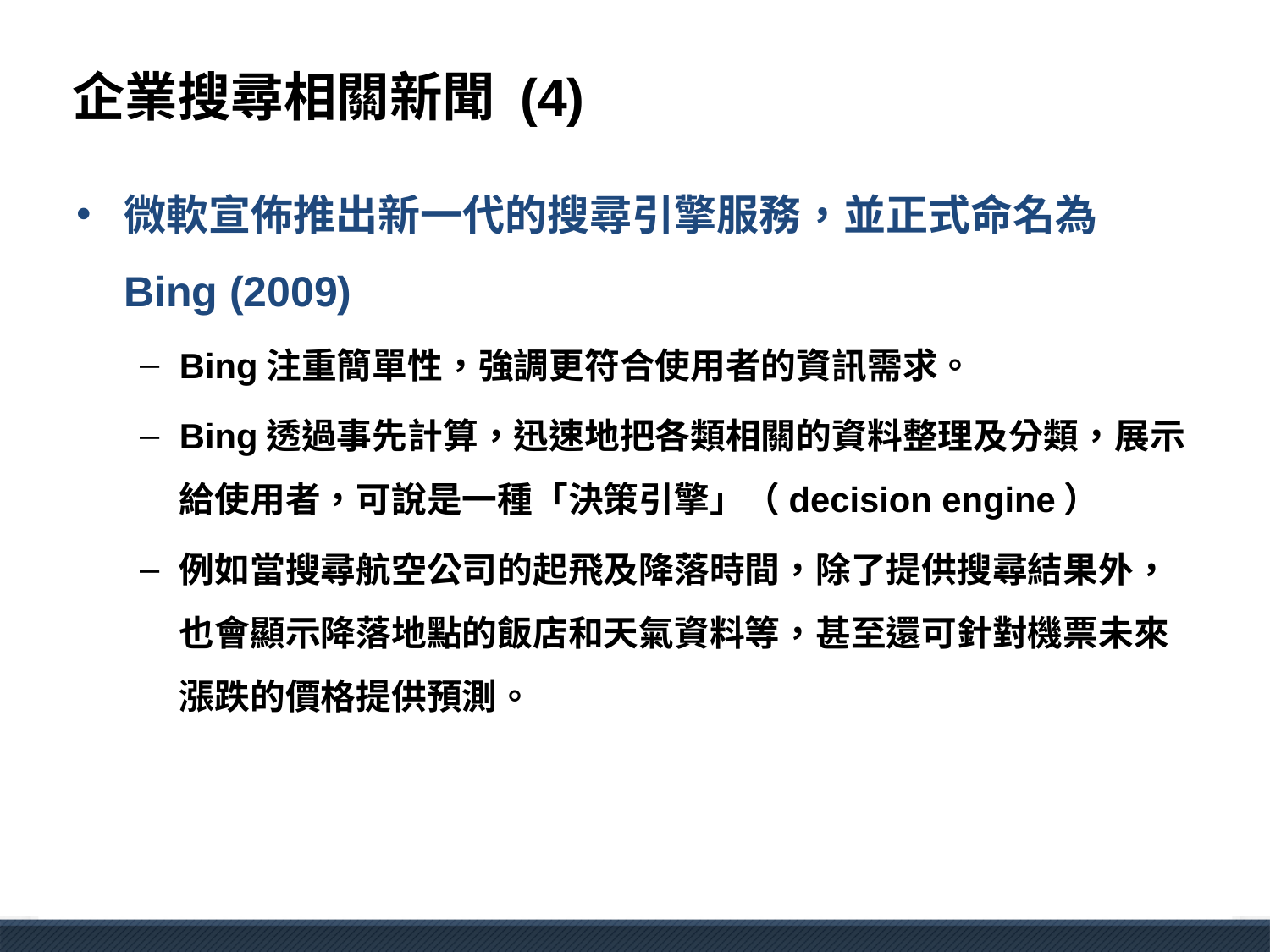

# 企業搜尋相關新聞 (4)
微軟宣佈推出新一代的搜尋引擎服務，並正式命名為Bing (2009)
Bing注重簡單性，強調更符合使用者的資訊需求。
Bing透過事先計算，迅速地把各類相關的資料整理及分類，展示給使用者，可說是一種「決策引擎」（decision engine）
例如當搜尋航空公司的起飛及降落時間，除了提供搜尋結果外，也會顯示降落地點的飯店和天氣資料等，甚至還可針對機票未來漲跌的價格提供預測。